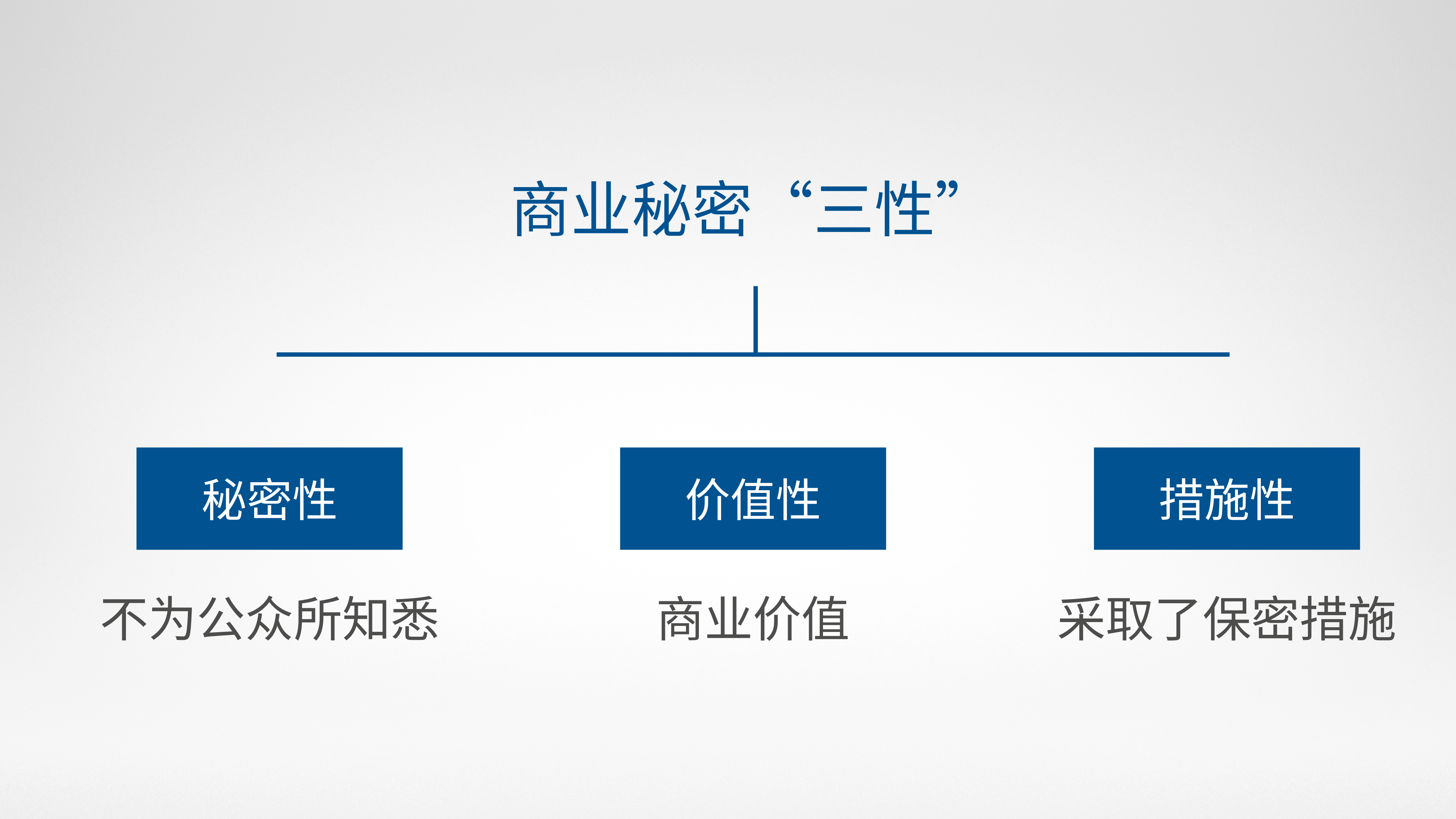

商业秘密“三性”

秘密性

价值性

措施性
不为公众所知悉
商业价值
采取了保密措施